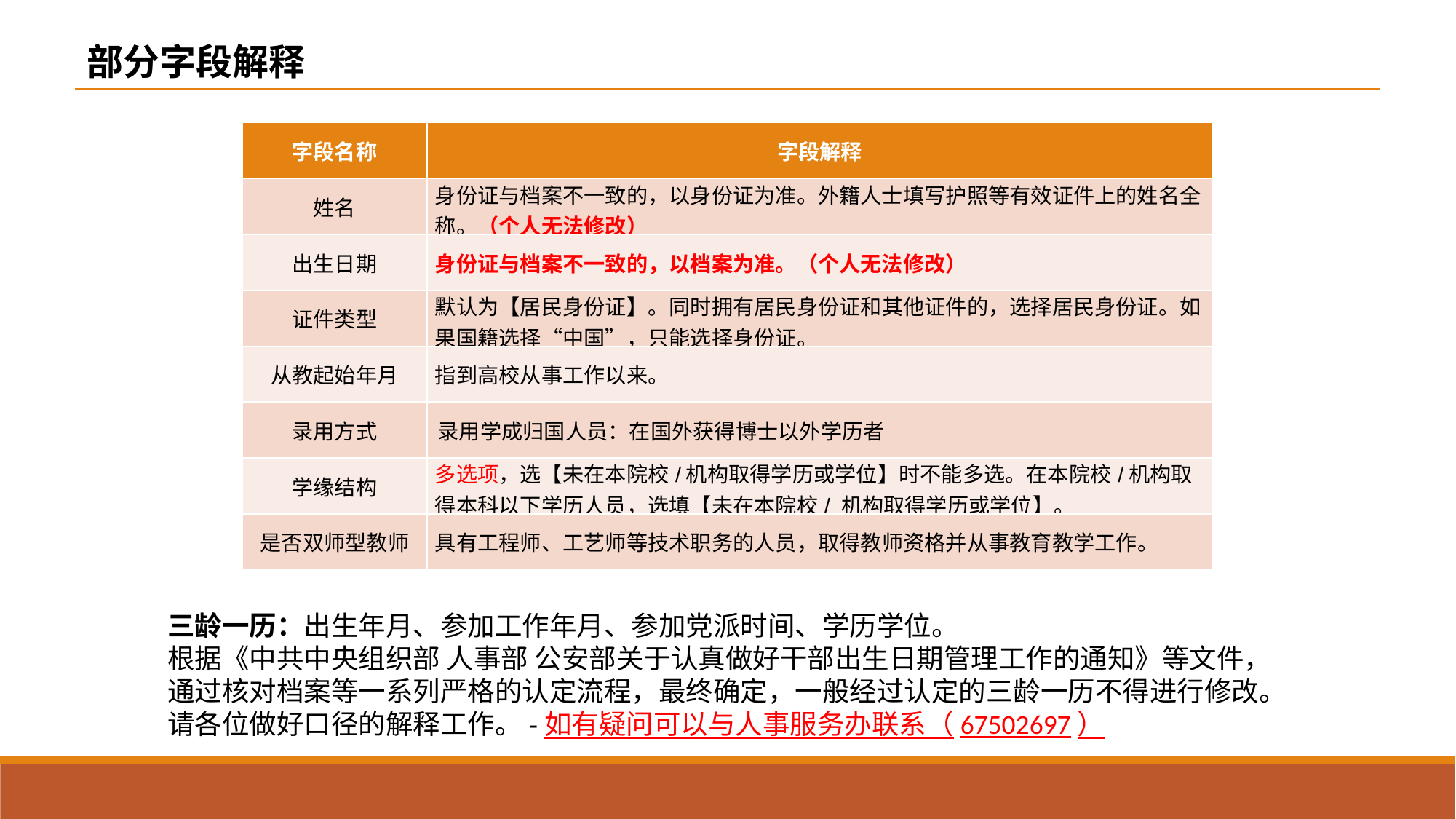

部分字段解释
| 字段名称 | 字段解释 |
| --- | --- |
| 姓名 | 身份证与档案不一致的，以身份证为准。外籍人士填写护照等有效证件上的姓名全称。（个人无法修改） |
| 出生日期 | 身份证与档案不一致的，以档案为准。（个人无法修改） |
| 证件类型 | 默认为【居民身份证】。同时拥有居民身份证和其他证件的，选择居民身份证。如果国籍选择“中国”，只能选择身份证。 |
| 从教起始年月 | 指到高校从事工作以来。 |
| 录用方式 | 录用学成归国人员：在国外获得博士以外学历者 |
| 学缘结构 | 多选项，选【未在本院校/机构取得学历或学位】时不能多选。在本院校/机构取得本科以下学历人员，选填【未在本院校/ 机构取得学历或学位】。 |
| 是否双师型教师 | 具有工程师、工艺师等技术职务的人员，取得教师资格并从事教育教学工作。 |
三龄一历：出生年月、参加工作年月、参加党派时间、学历学位。
根据《中共中央组织部 人事部 公安部关于认真做好干部出生日期管理工作的通知》等文件，通过核对档案等一系列严格的认定流程，最终确定，一般经过认定的三龄一历不得进行修改。请各位做好口径的解释工作。-如有疑问可以与人事服务办联系（67502697）